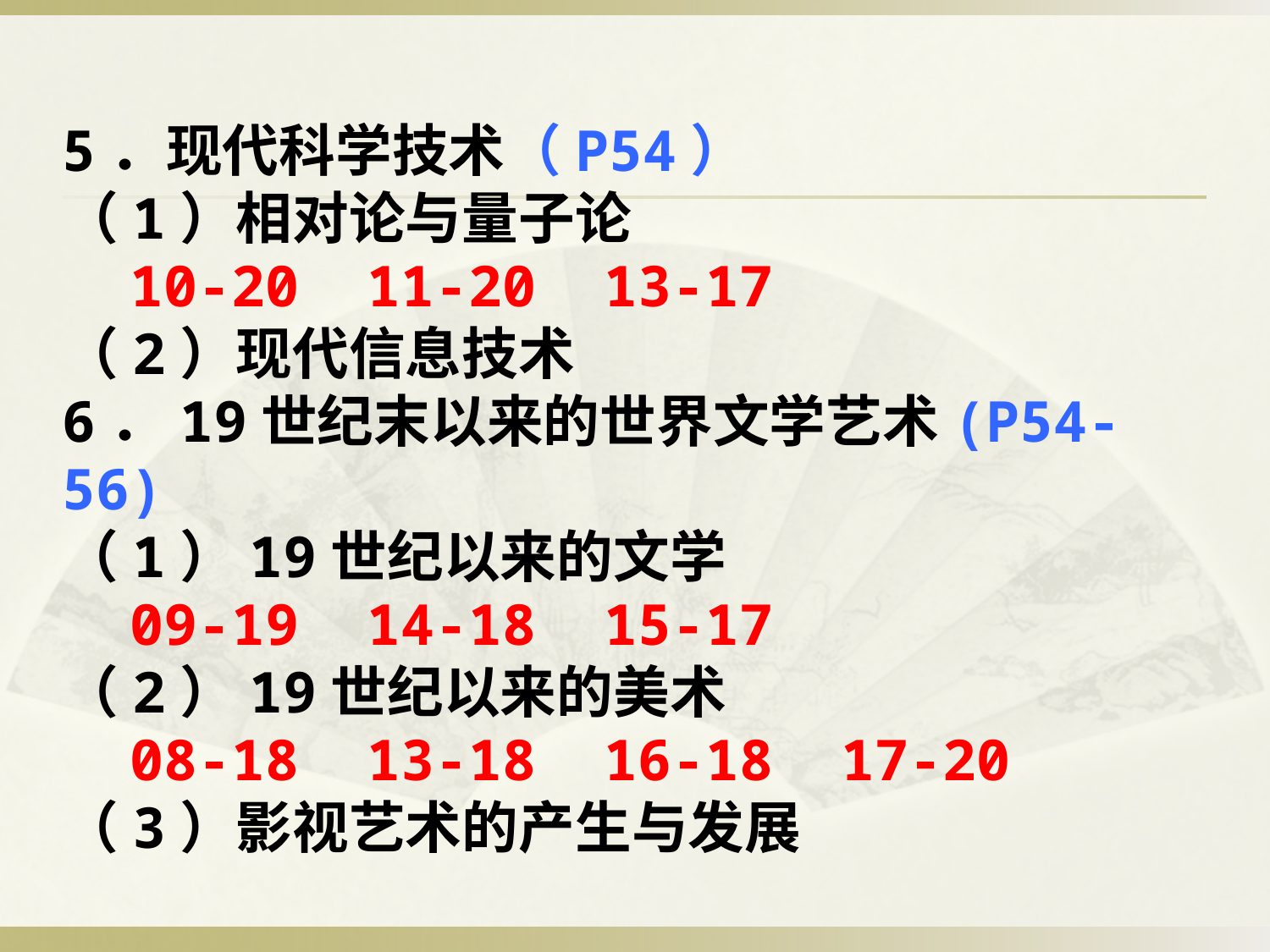

5．现代科学技术（P54）
（1）相对论与量子论
  10-20  11-20  13-17
（2）现代信息技术
6．19世纪末以来的世界文学艺术(P54-56)
（1）19世纪以来的文学
  09-19  14-18  15-17
（2）19世纪以来的美术
  08-18  13-18  16-18  17-20
（3）影视艺术的产生与发展